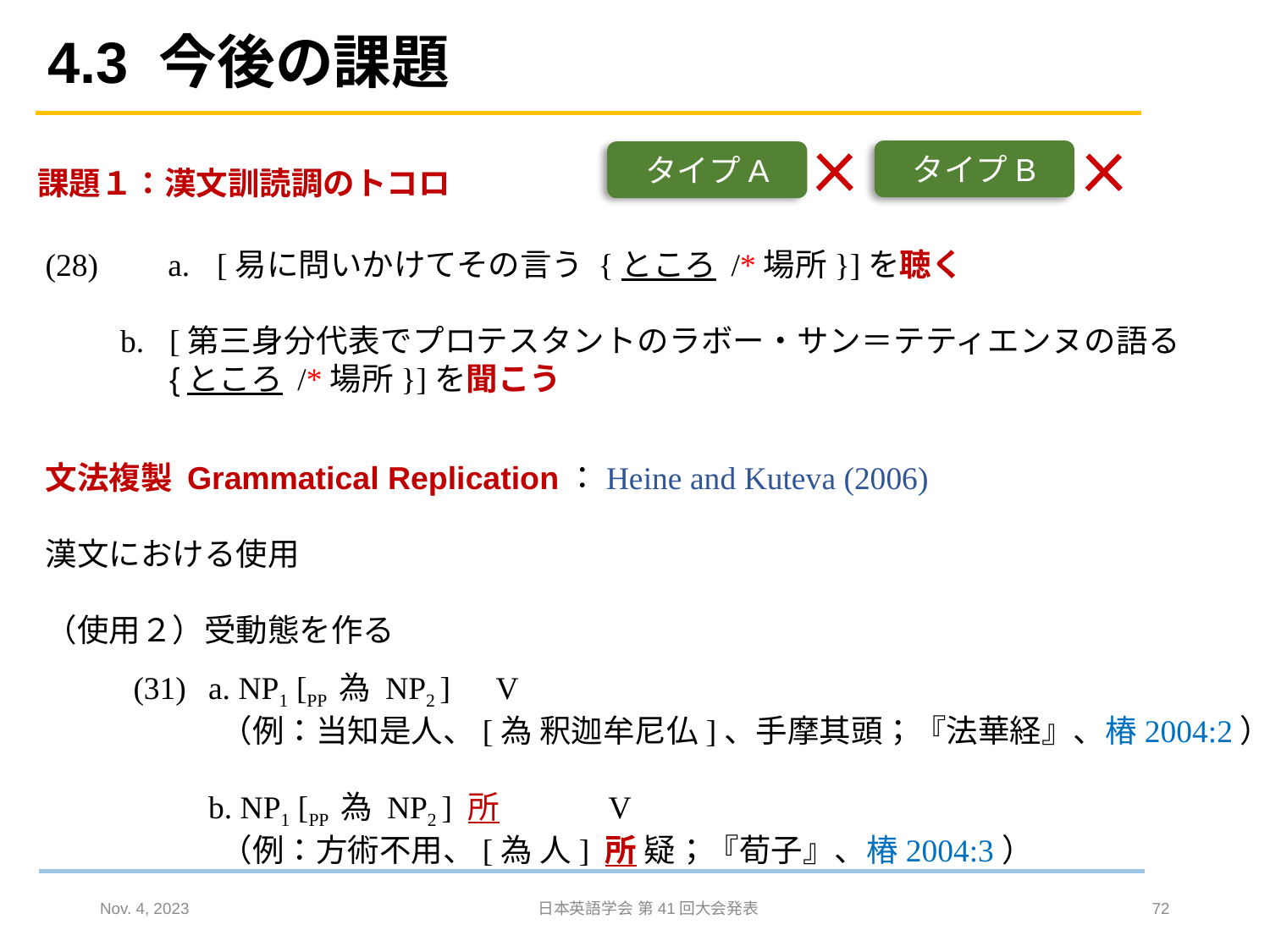

# 4.3 今後の課題
タイプB
タイプA
課題１：漢文訓読調のトコロ
	a.	[易に問いかけてその言う {ところ /*場所}]を聴く

	b.	[第三身分代表でプロテスタントのラボー・サン＝テティエンヌの語る
		{ところ /*場所}]を聞こう
文法複製 Grammatical Replication：Heine and Kuteva (2006)

漢文における使用

（使用２）受動態を作る

(31)	a. NP1 [PP 為 NP2 ] 	V
		（例：当知是人、[為 釈迦牟尼仏]、手摩其頭；『法華経』、椿2004:2）
	b. NP1 [PP 為 NP2 ] 所	V
		（例：方術不用、[為 人] 所 疑；『荀子』、椿2004:3）
Nov. 4, 2023

日本英語学会 第41回大会発表

72